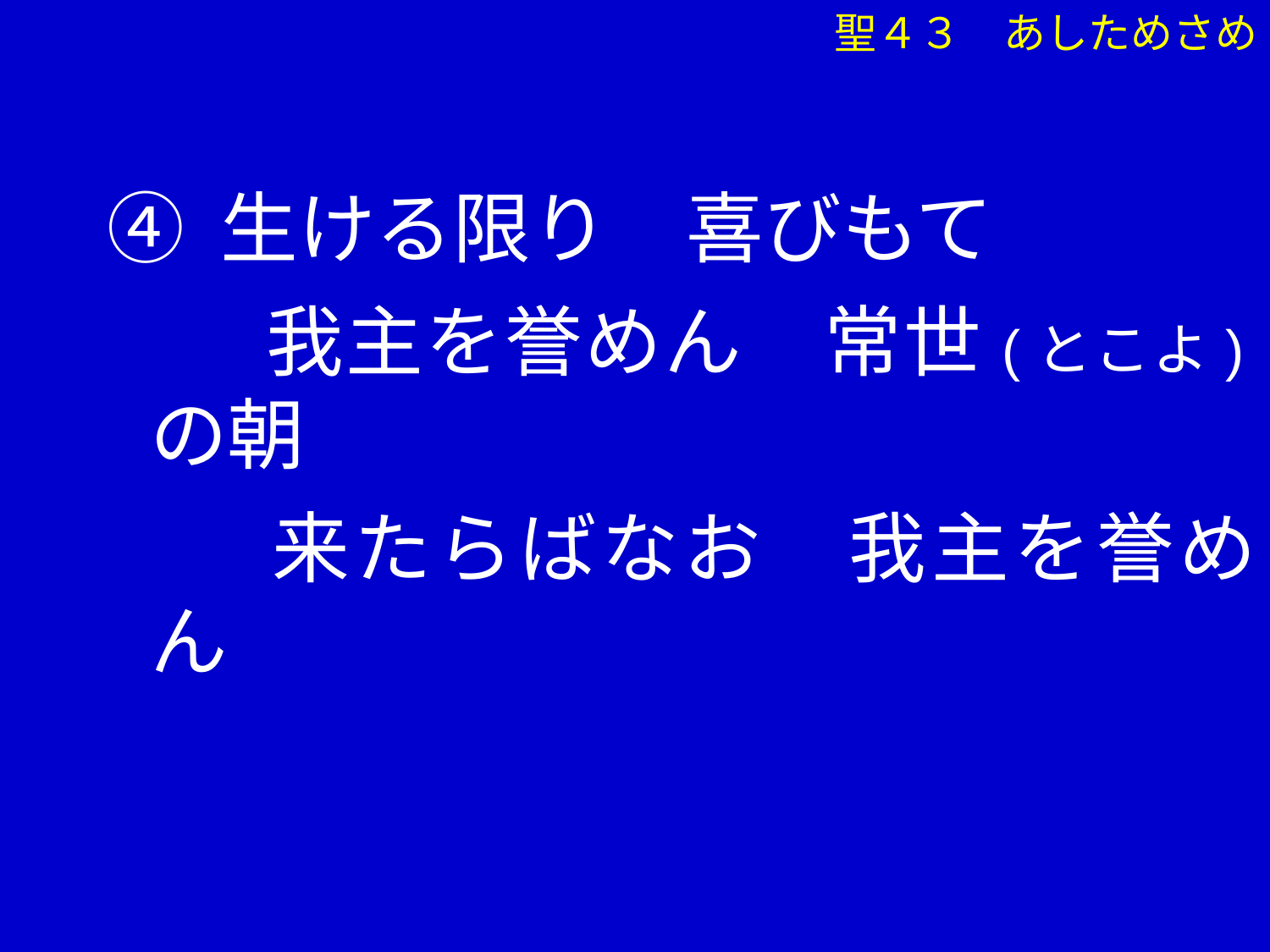

④ 生ける限り　喜びもて
　　我主を誉めん　常世(とこよ)の朝
　　来たらばなお　我主を誉めん

聖４３　あしためさめ